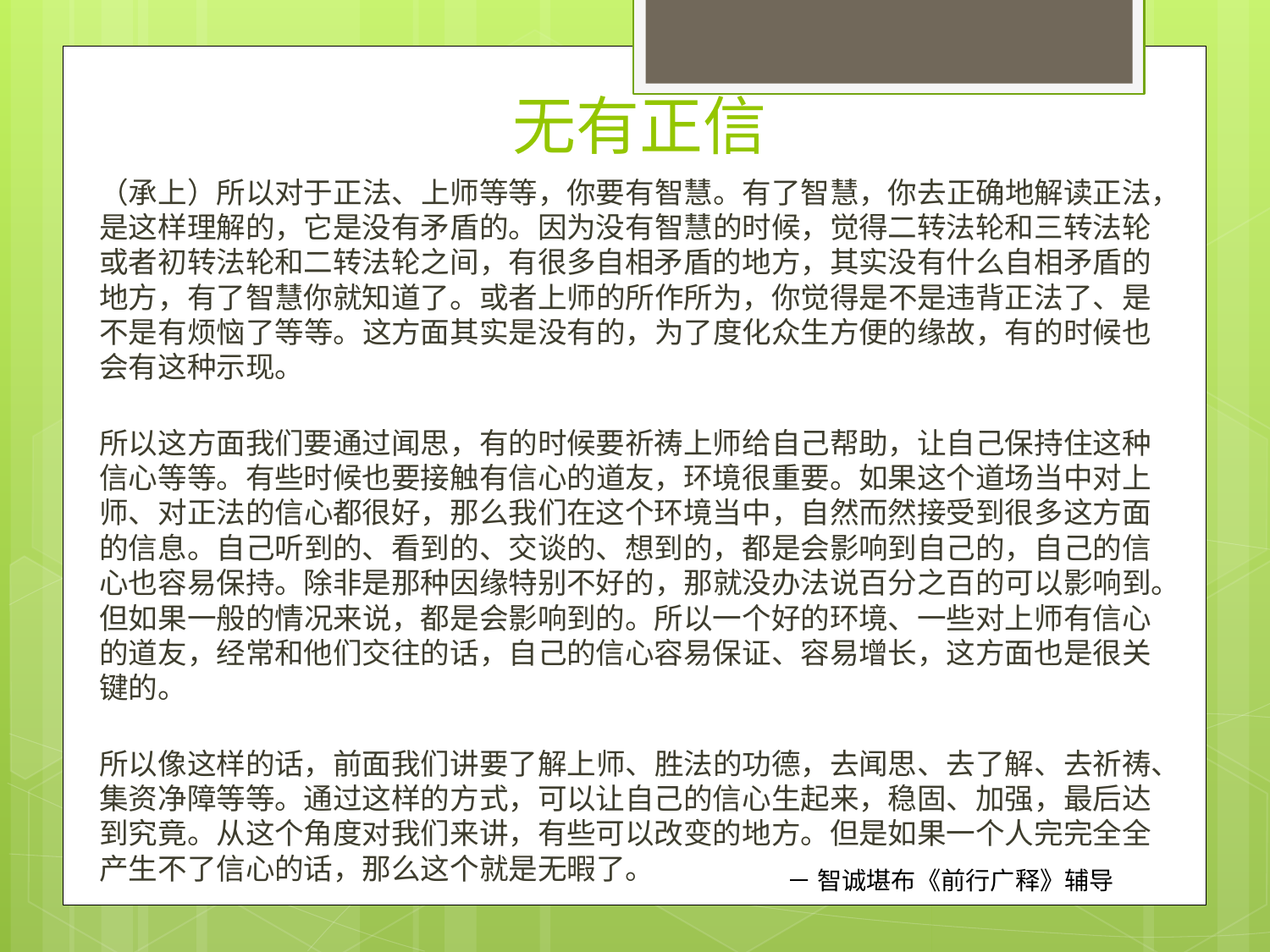

# 无有正信
（承上）所以对于正法、上师等等，你要有智慧。有了智慧，你去正确地解读正法，是这样理解的，它是没有矛盾的。因为没有智慧的时候，觉得二转法轮和三转法轮或者初转法轮和二转法轮之间，有很多自相矛盾的地方，其实没有什么自相矛盾的地方，有了智慧你就知道了。或者上师的所作所为，你觉得是不是违背正法了、是不是有烦恼了等等。这方面其实是没有的，为了度化众生方便的缘故，有的时候也会有这种示现。
所以这方面我们要通过闻思，有的时候要祈祷上师给自己帮助，让自己保持住这种信心等等。有些时候也要接触有信心的道友，环境很重要。如果这个道场当中对上师、对正法的信心都很好，那么我们在这个环境当中，自然而然接受到很多这方面的信息。自己听到的、看到的、交谈的、想到的，都是会影响到自己的，自己的信心也容易保持。除非是那种因缘特别不好的，那就没办法说百分之百的可以影响到。但如果一般的情况来说，都是会影响到的。所以一个好的环境、一些对上师有信心的道友，经常和他们交往的话，自己的信心容易保证、容易增长，这方面也是很关键的。
所以像这样的话，前面我们讲要了解上师、胜法的功德，去闻思、去了解、去祈祷、集资净障等等。通过这样的方式，可以让自己的信心生起来，稳固、加强，最后达到究竟。从这个角度对我们来讲，有些可以改变的地方。但是如果一个人完完全全产生不了信心的话，那么这个就是无暇了。

－ 智诚堪布《前行广释》辅导